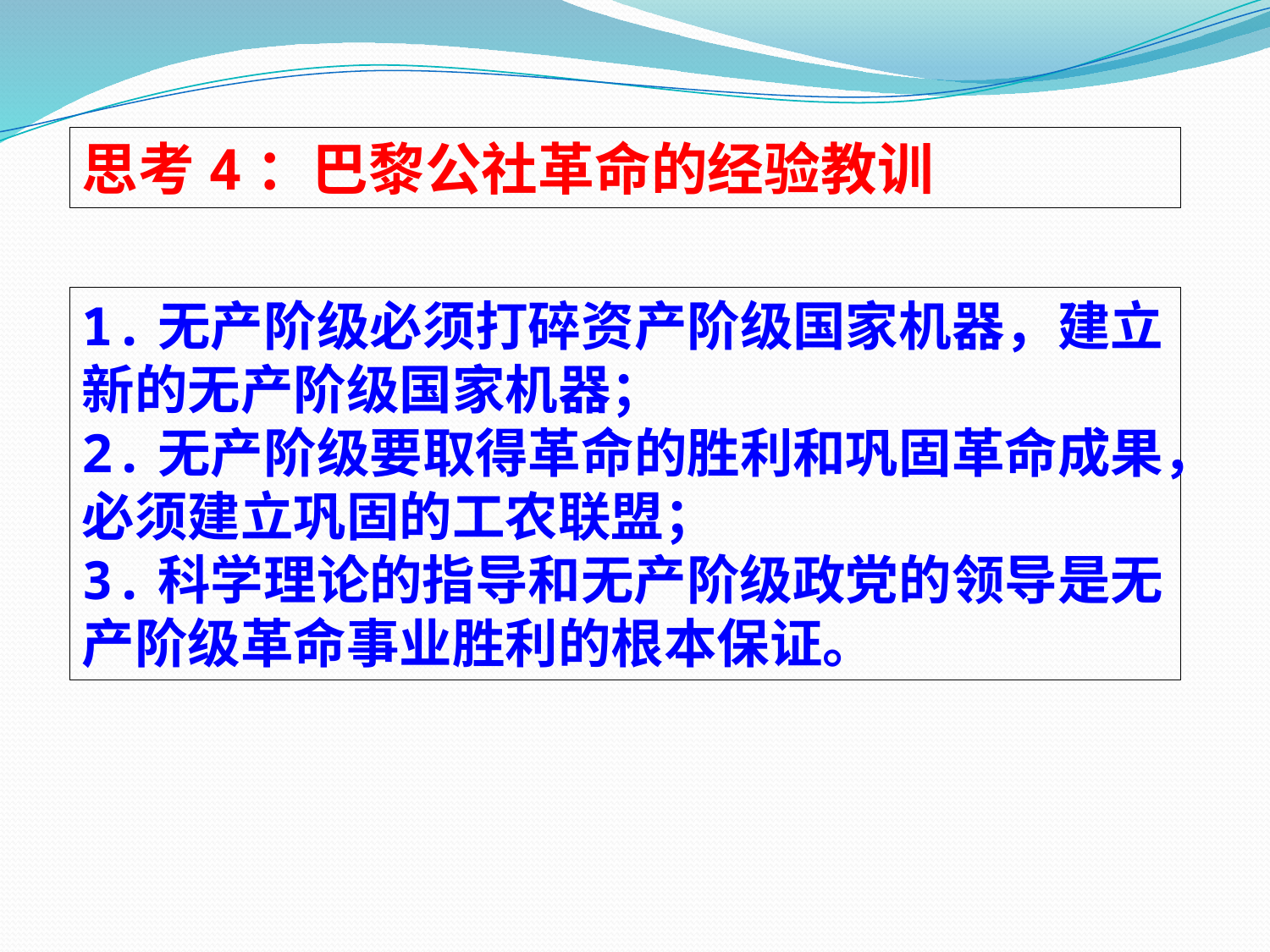

思考4：巴黎公社革命的经验教训
1.无产阶级必须打碎资产阶级国家机器，建立新的无产阶级国家机器；
2.无产阶级要取得革命的胜利和巩固革命成果，必须建立巩固的工农联盟；
3.科学理论的指导和无产阶级政党的领导是无产阶级革命事业胜利的根本保证。